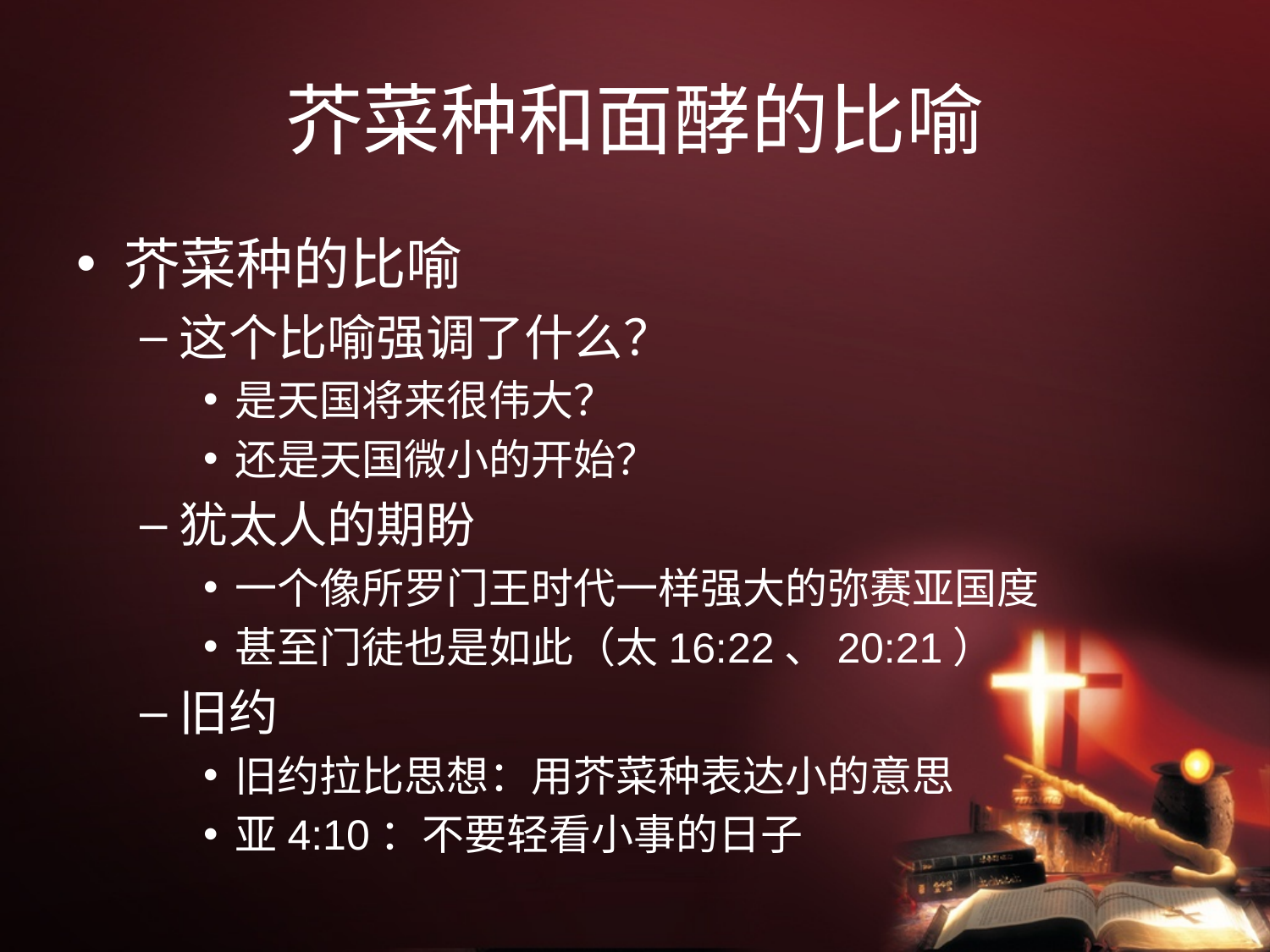

# 芥菜种和面酵的比喻
芥菜种的比喻
这个比喻强调了什么？
是天国将来很伟大？
还是天国微小的开始？
犹太人的期盼
一个像所罗门王时代一样强大的弥赛亚国度
甚至门徒也是如此（太16:22、20:21）
旧约
旧约拉比思想：用芥菜种表达小的意思
亚4:10：不要轻看小事的日子